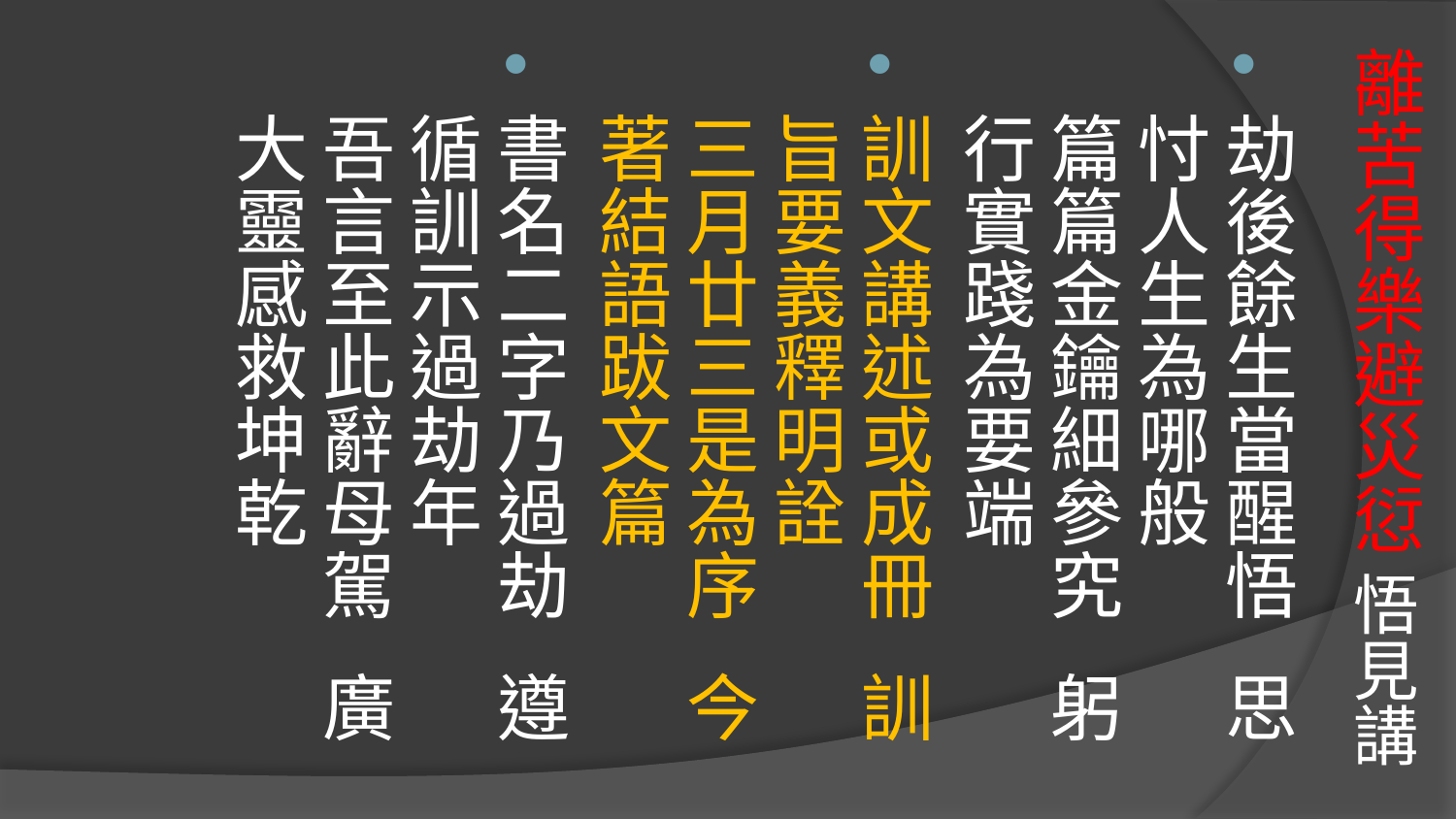

# 離苦得樂避災愆 悟見講
劫後餘生當醒悟   思忖人生為哪般
篇篇金鑰細參究   躬行實踐為要端
訓文講述或成冊   訓旨要義釋明詮
三月廿三是為序   今著結語跋文篇
書名二字乃過劫   遵循訓示過劫年
吾言至此辭母駕   廣大靈感救坤乾